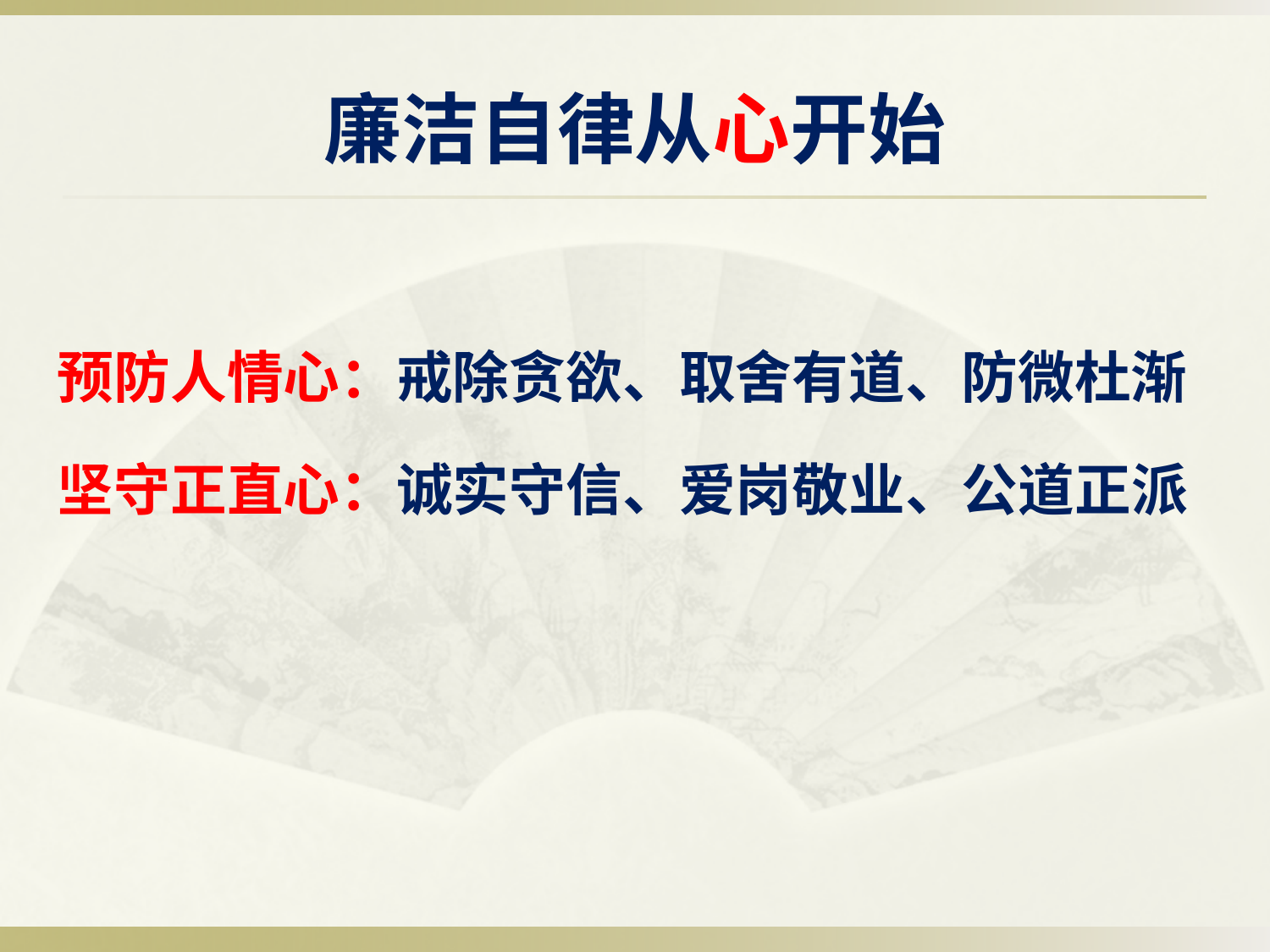

# 廉洁自律从心开始

预防人情心：戒除贪欲、取舍有道、防微杜渐
坚守正直心：诚实守信、爱岗敬业、公道正派